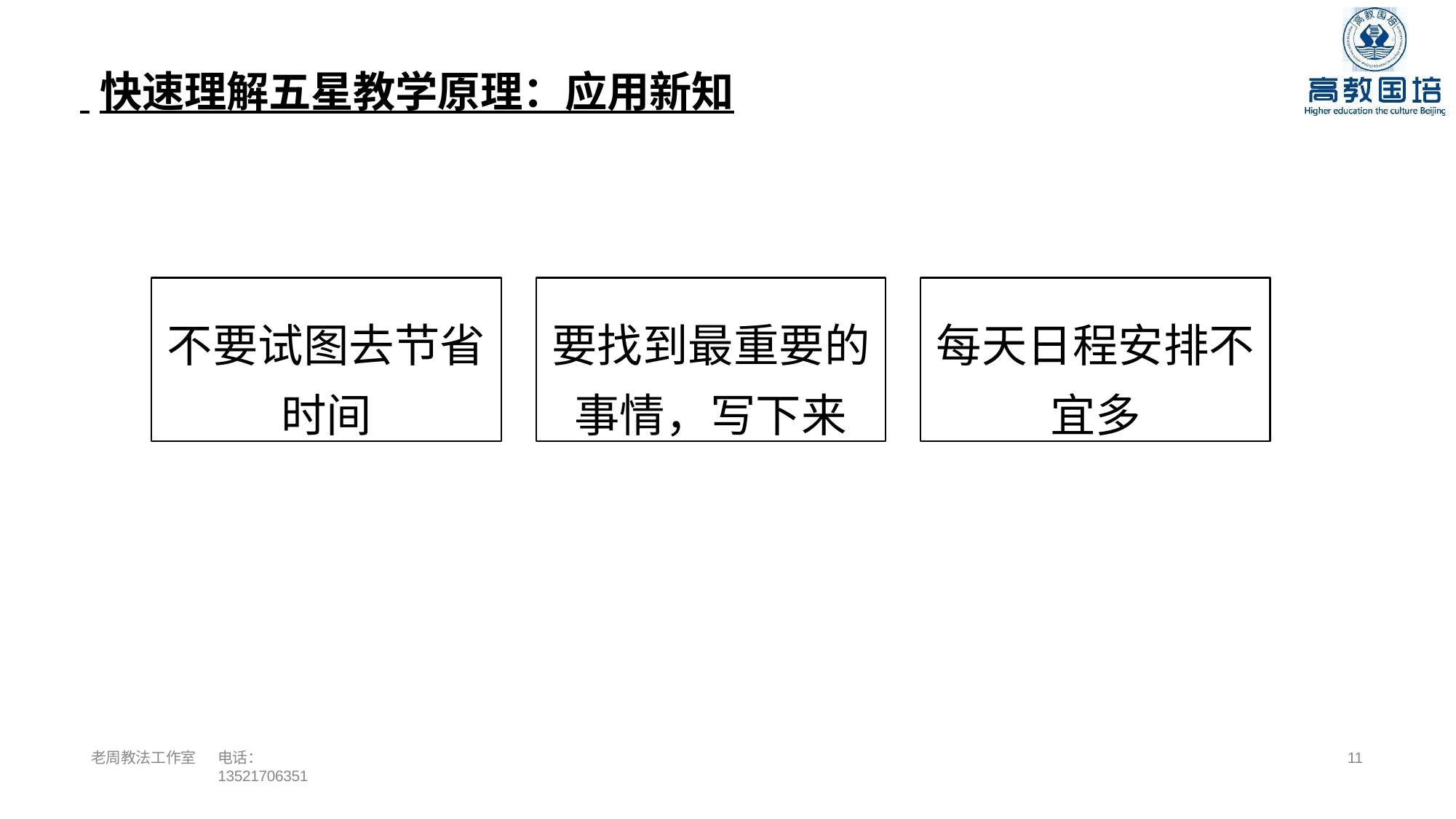

# 快速理解五星教学原理：应用新知
不要试图去节省 时间
要找到最重要的 事情，写下来
每天日程安排不 宜多
老周教法工作室
电话：13521706351
11